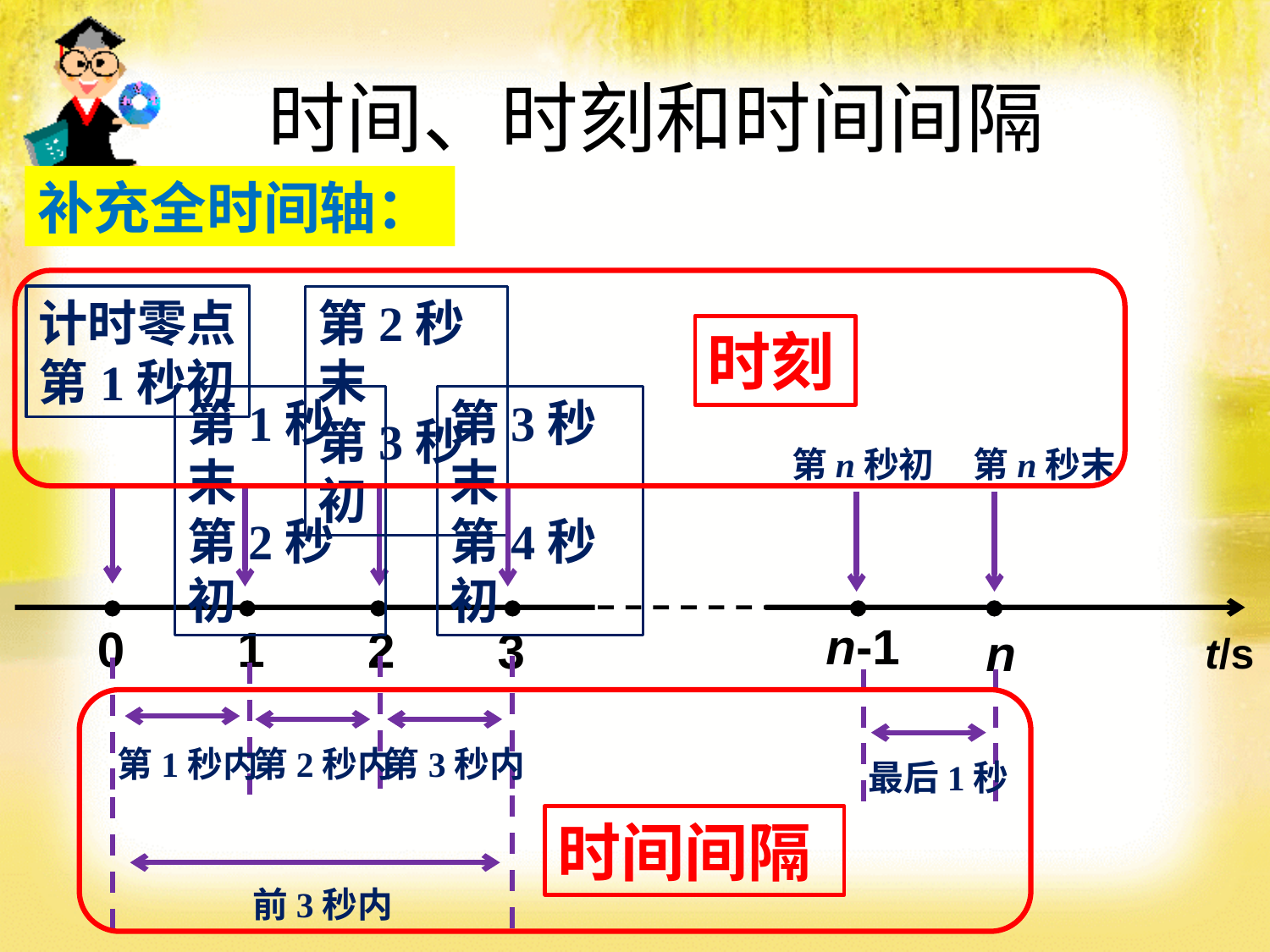

# 时间、时刻和时间间隔
补充全时间轴：

计时零点
第1秒初
第2秒末
第3秒初
时刻
第1秒末
第2秒初
第3秒末
第4秒初
第n秒末
第n秒初

n-1
0
1
2
3
n
t/s

第1秒内
第2秒内
第3秒内
最后1秒
时间间隔
前3秒内